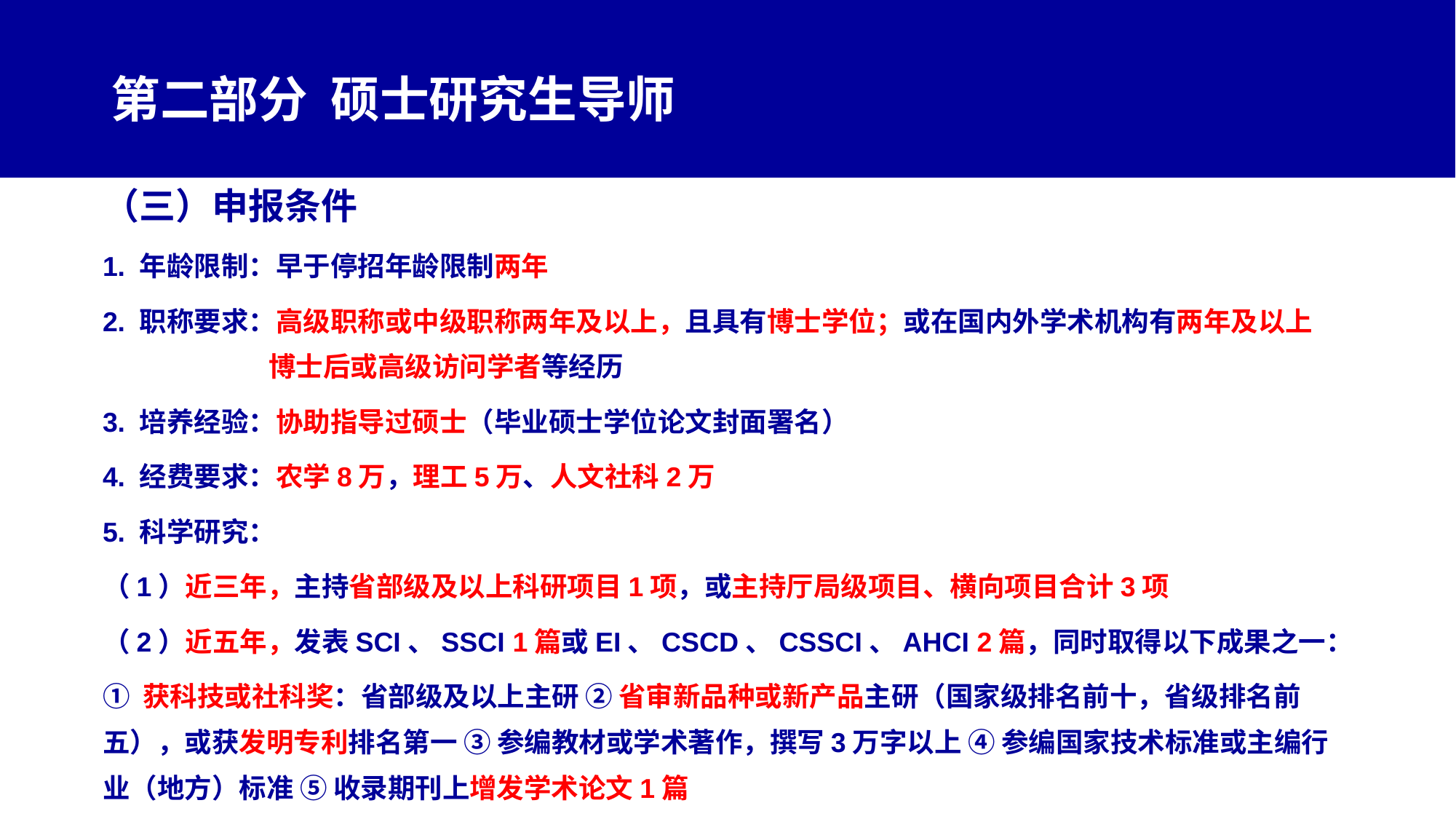

# 第二部分  硕士研究生导师
（三）申报条件
1. 年龄限制：早于停招年龄限制两年
2. 职称要求：高级职称或中级职称两年及以上，且具有博士学位；或在国内外学术机构有两年及以上博士后或高级访问学者等经历
3. 培养经验：协助指导过硕士（毕业硕士学位论文封面署名）
4. 经费要求：农学8万，理工5万、人文社科2万
5. 科学研究：
（1）近三年，主持省部级及以上科研项目1项，或主持厅局级项目、横向项目合计3项
（2）近五年，发表SCI、SSCI 1篇或EI、CSCD、CSSCI、AHCI 2篇，同时取得以下成果之一：
① 获科技或社科奖：省部级及以上主研 ② 省审新品种或新产品主研（国家级排名前十，省级排名前五），或获发明专利排名第一 ③ 参编教材或学术著作，撰写3万字以上 ④ 参编国家技术标准或主编行业（地方）标准 ⑤ 收录期刊上增发学术论文1篇